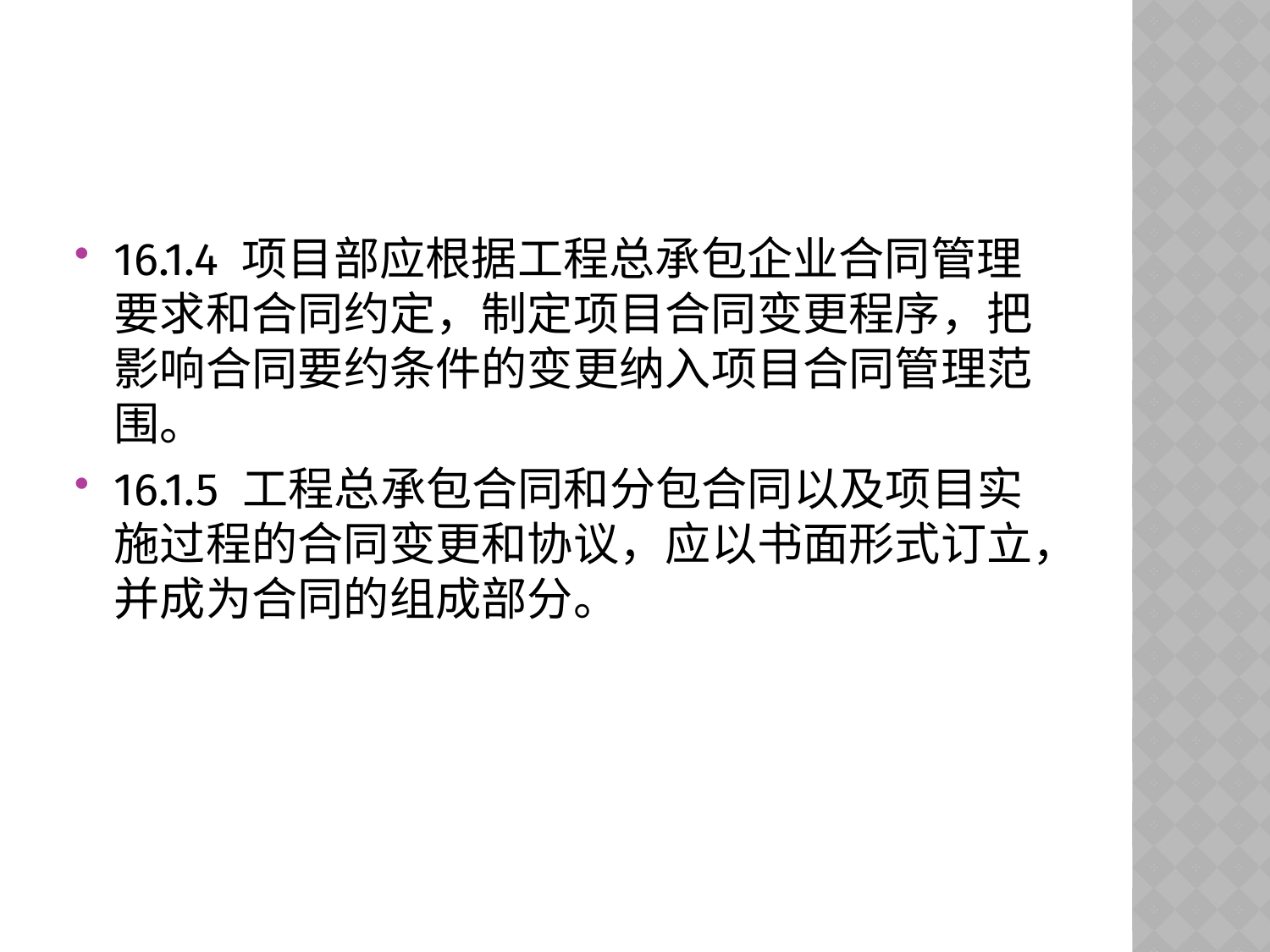

#
16.1.4 项目部应根据工程总承包企业合同管理要求和合同约定，制定项目合同变更程序，把影响合同要约条件的变更纳入项目合同管理范围。
16.1.5 工程总承包合同和分包合同以及项目实施过程的合同变更和协议，应以书面形式订立，并成为合同的组成部分。